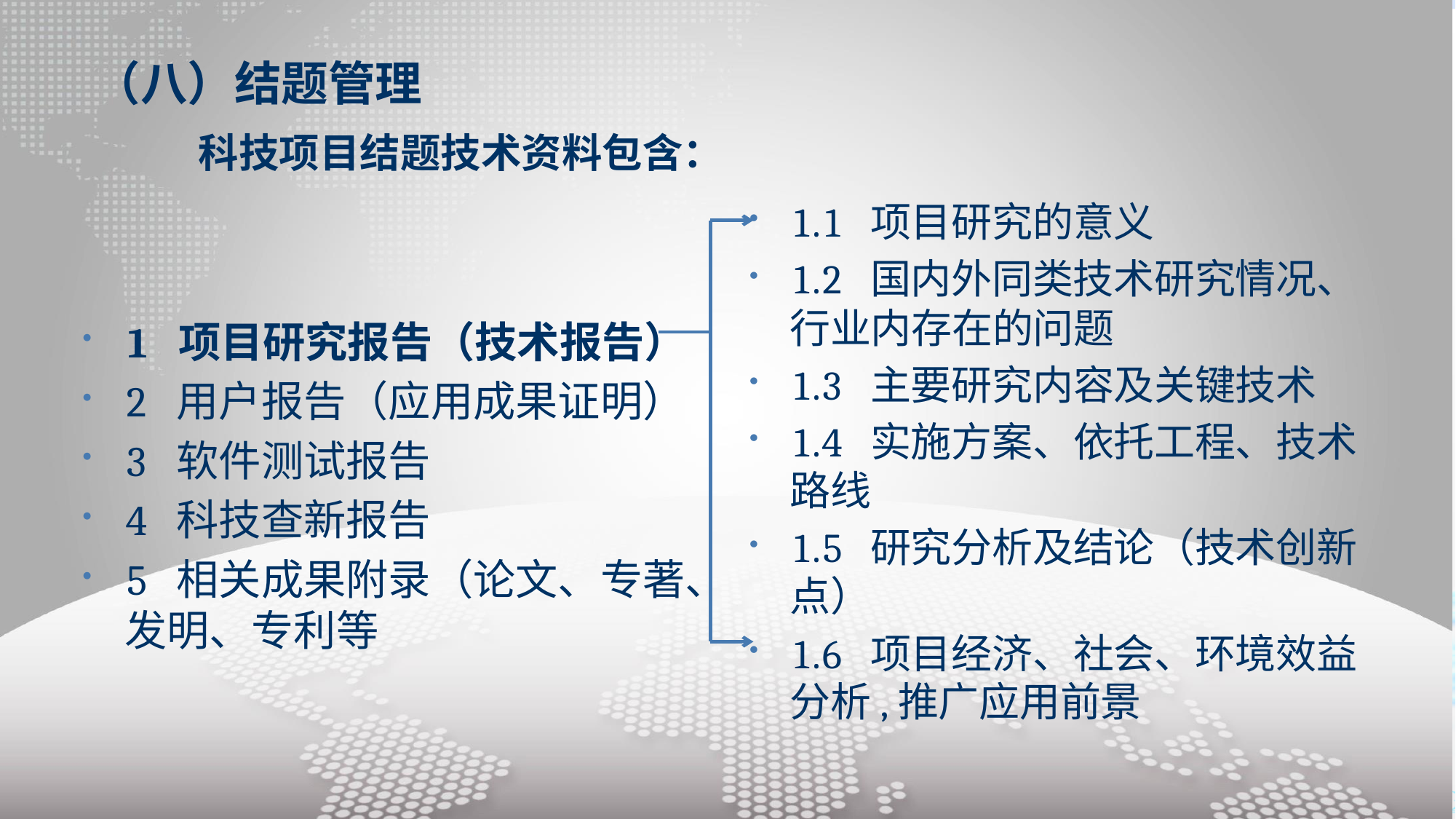

# （八）结题管理 科技项目结题技术资料包含：

1  项目研究报告（技术报告）
2  用户报告（应用成果证明）
3  软件测试报告
4  科技查新报告
5  相关成果附录（论文、专著、发明、专利等

1.1  项目研究的意义
1.2  国内外同类技术研究情况、行业内存在的问题
1.3  主要研究内容及关键技术
1.4  实施方案、依托工程、技术路线
1.5  研究分析及结论（技术创新点）
1.6  项目经济、社会、环境效益分析,推广应用前景